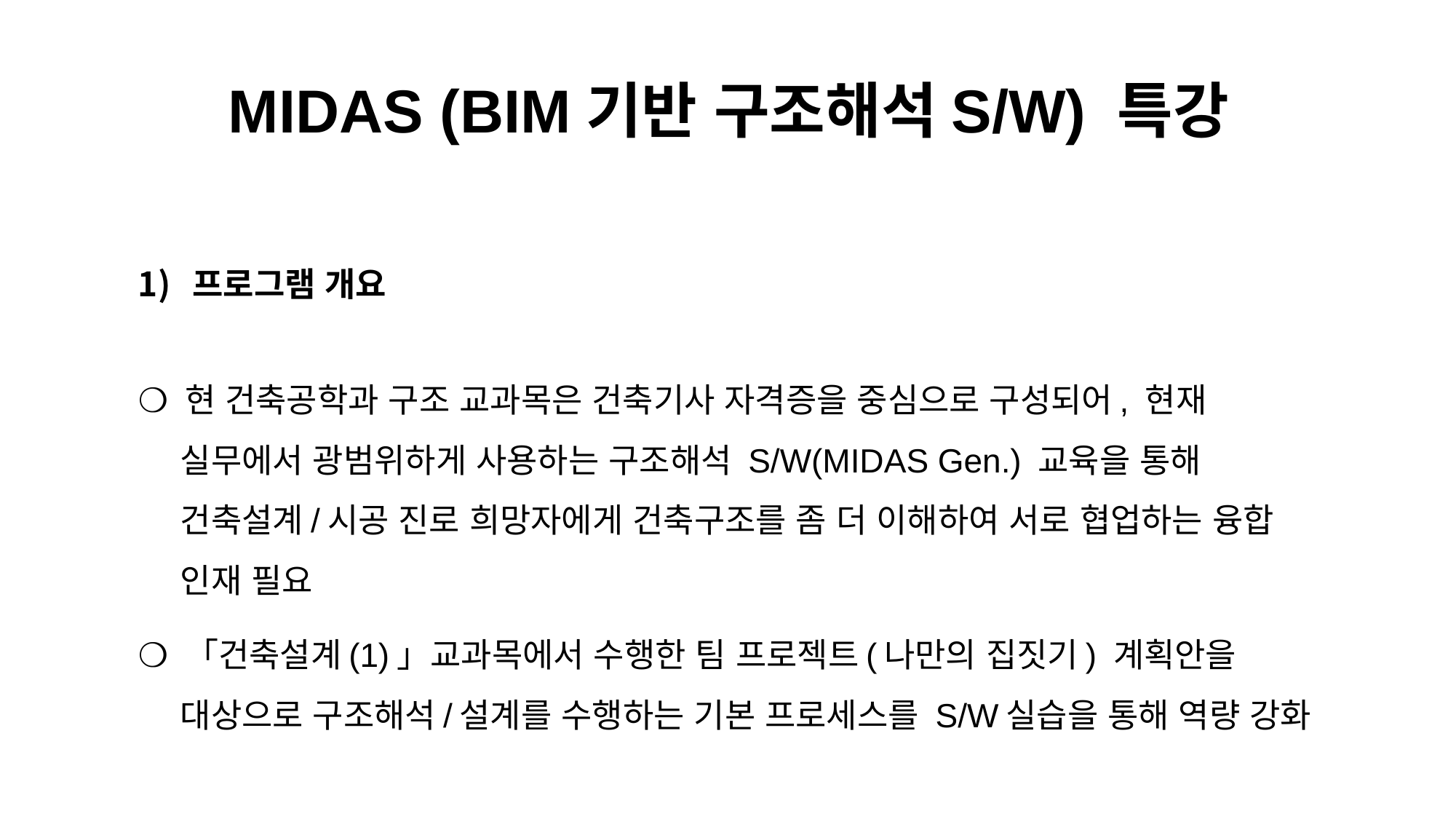

# MIDAS (BIM기반 구조해석S/W) 특강
프로그램 개요

❍ 현 건축공학과 구조 교과목은 건축기사 자격증을 중심으로 구성되어, 현재 실무에서 광범위하게 사용하는 구조해석 S/W(MIDAS Gen.) 교육을 통해 건축설계/시공 진로 희망자에게 건축구조를 좀 더 이해하여 서로 협업하는 융합 인재 필요
❍ 「건축설계(1)」교과목에서 수행한 팀 프로젝트(나만의 집짓기) 계획안을 대상으로 구조해석/설계를 수행하는 기본 프로세스를 S/W실습을 통해 역량 강화